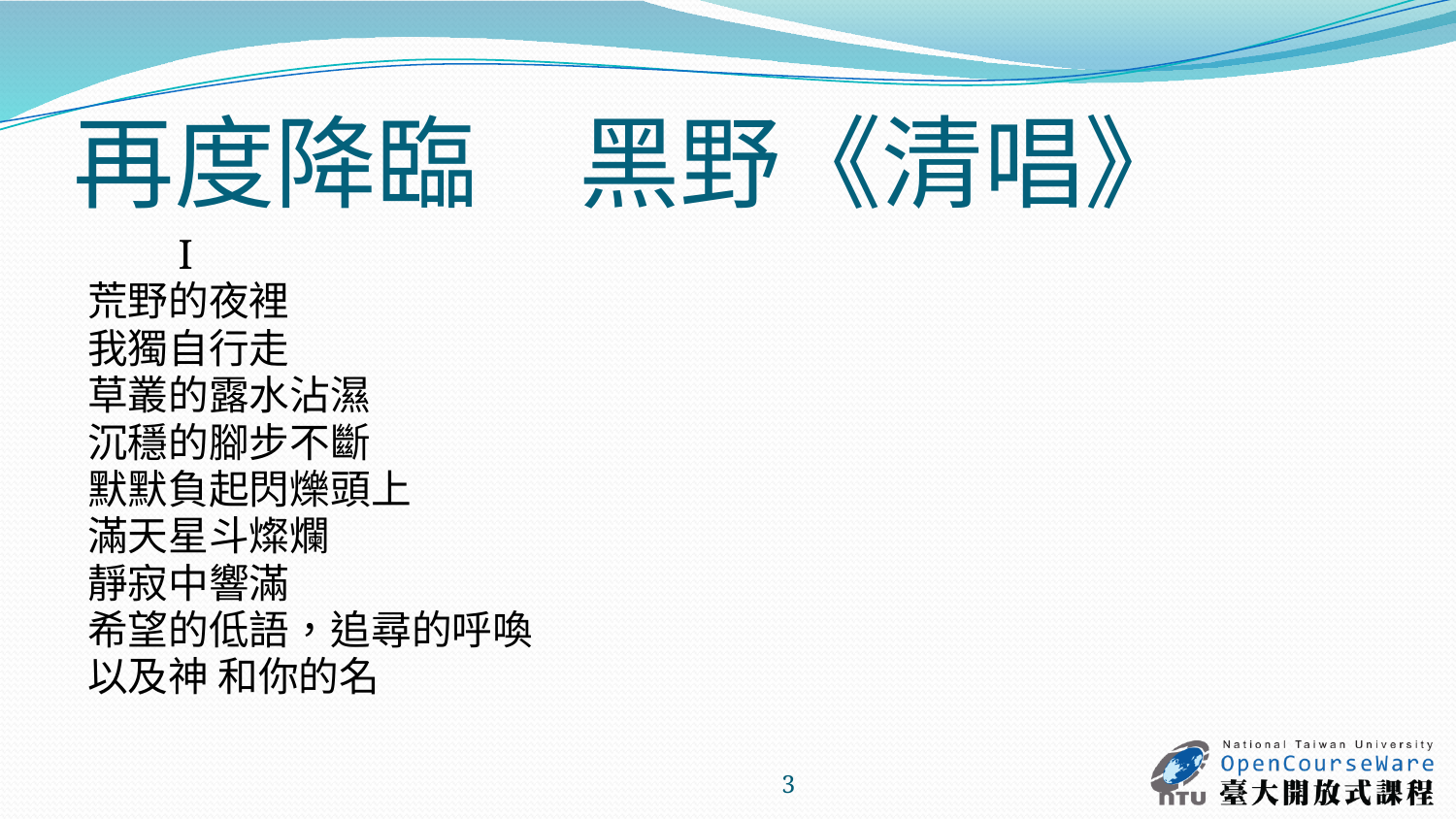

# 再度降臨　黑野《清唱》
　　I
荒野的夜裡
我獨自行走
草叢的露水沾濕
沉穩的腳步不斷
默默負起閃爍頭上
滿天星斗燦爛
靜寂中響滿
希望的低語，追尋的呼喚
以及神 和你的名

3